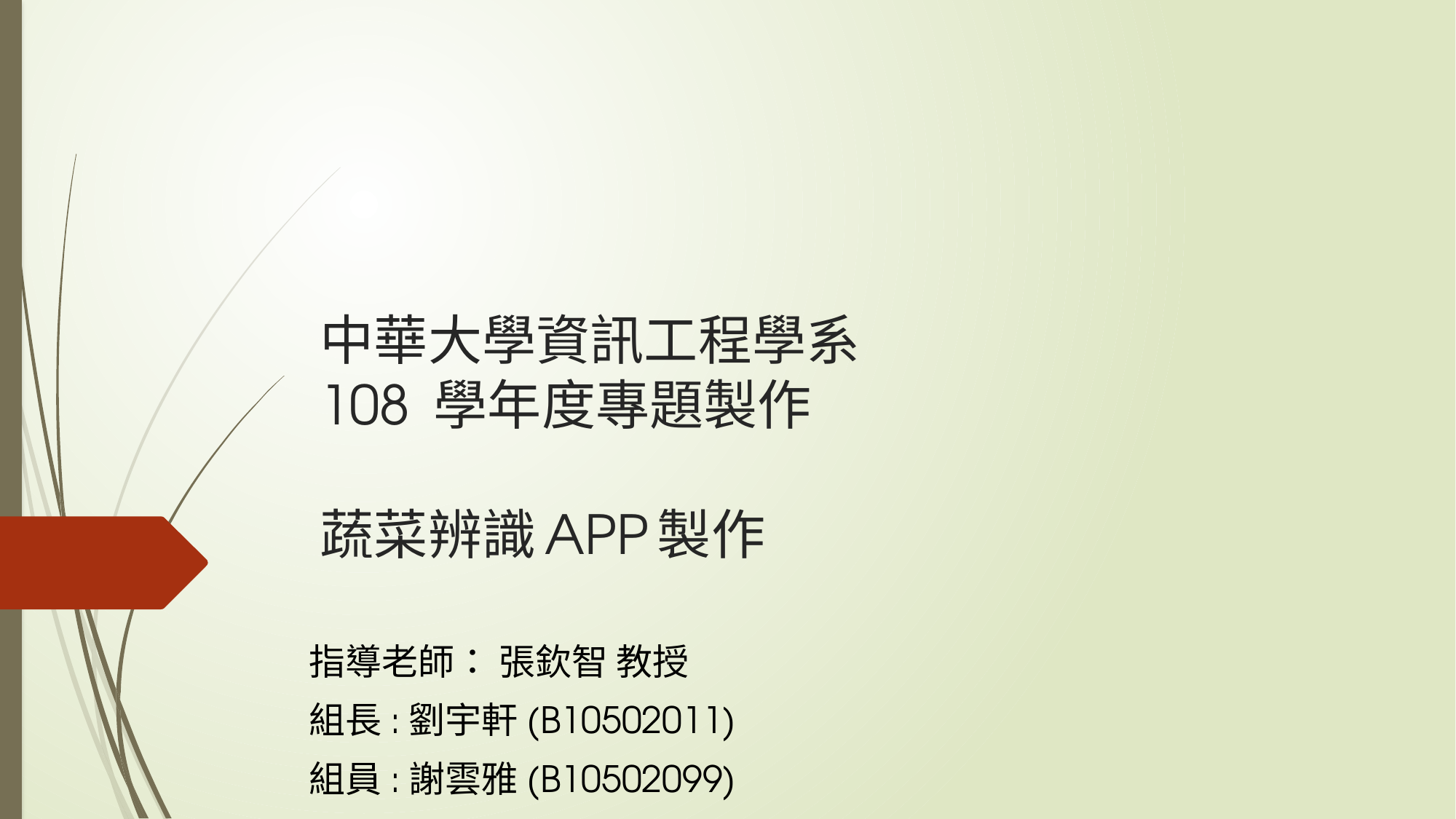

# 中華大學資訊工程學系 108 學年度專題製作 蔬菜辨識APP製作
指導老師： 張欽智 教授
組長:劉宇軒(B10502011)
組員:謝雲雅(B10502099)